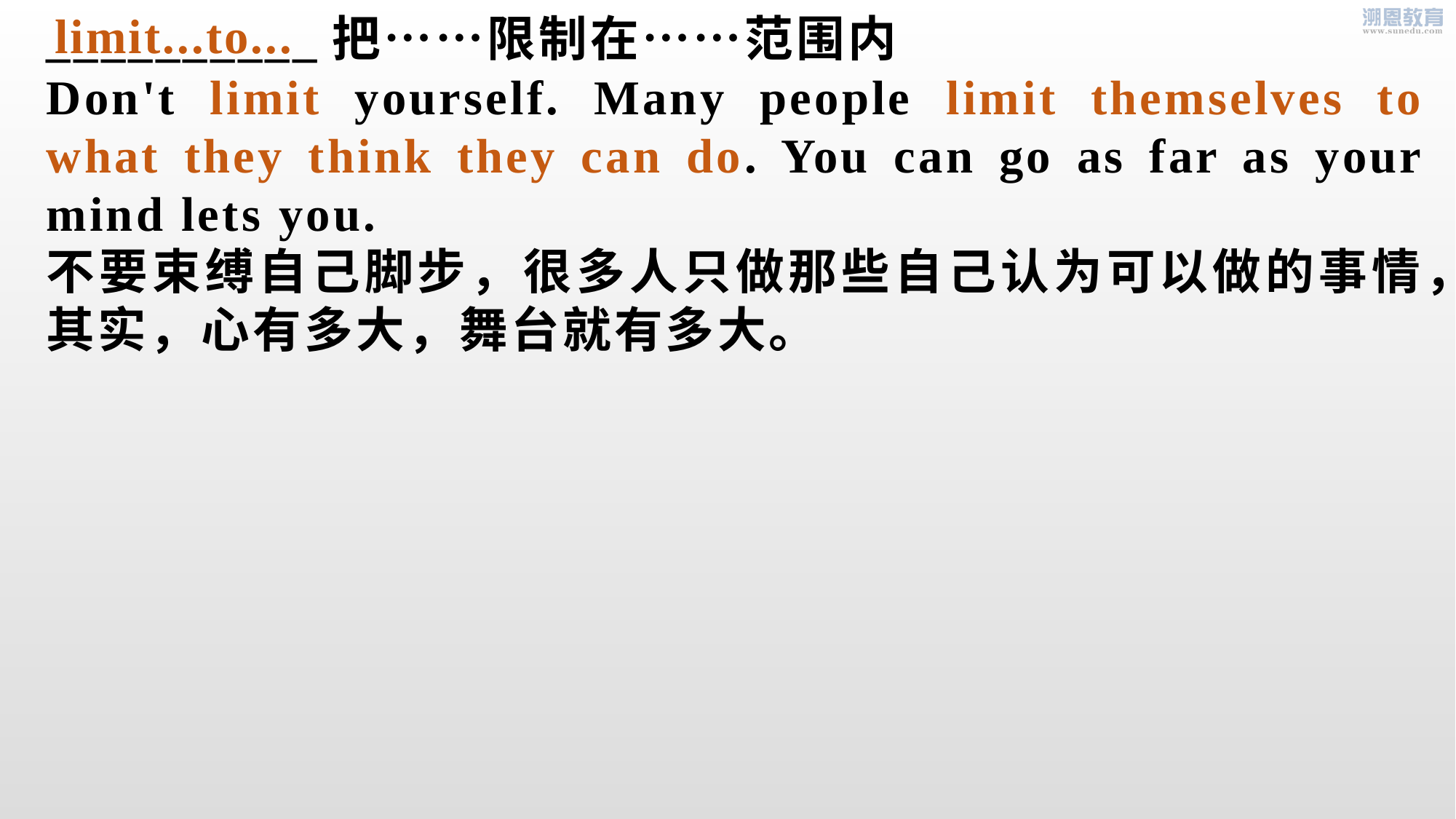

limit...to...
__________把……限制在……范围内
Don't limit yourself. Many people limit themselves to what they think they can do. You can go as far as your mind lets you.
不要束缚自己脚步，很多人只做那些自己认为可以做的事情，其实，心有多大，舞台就有多大。